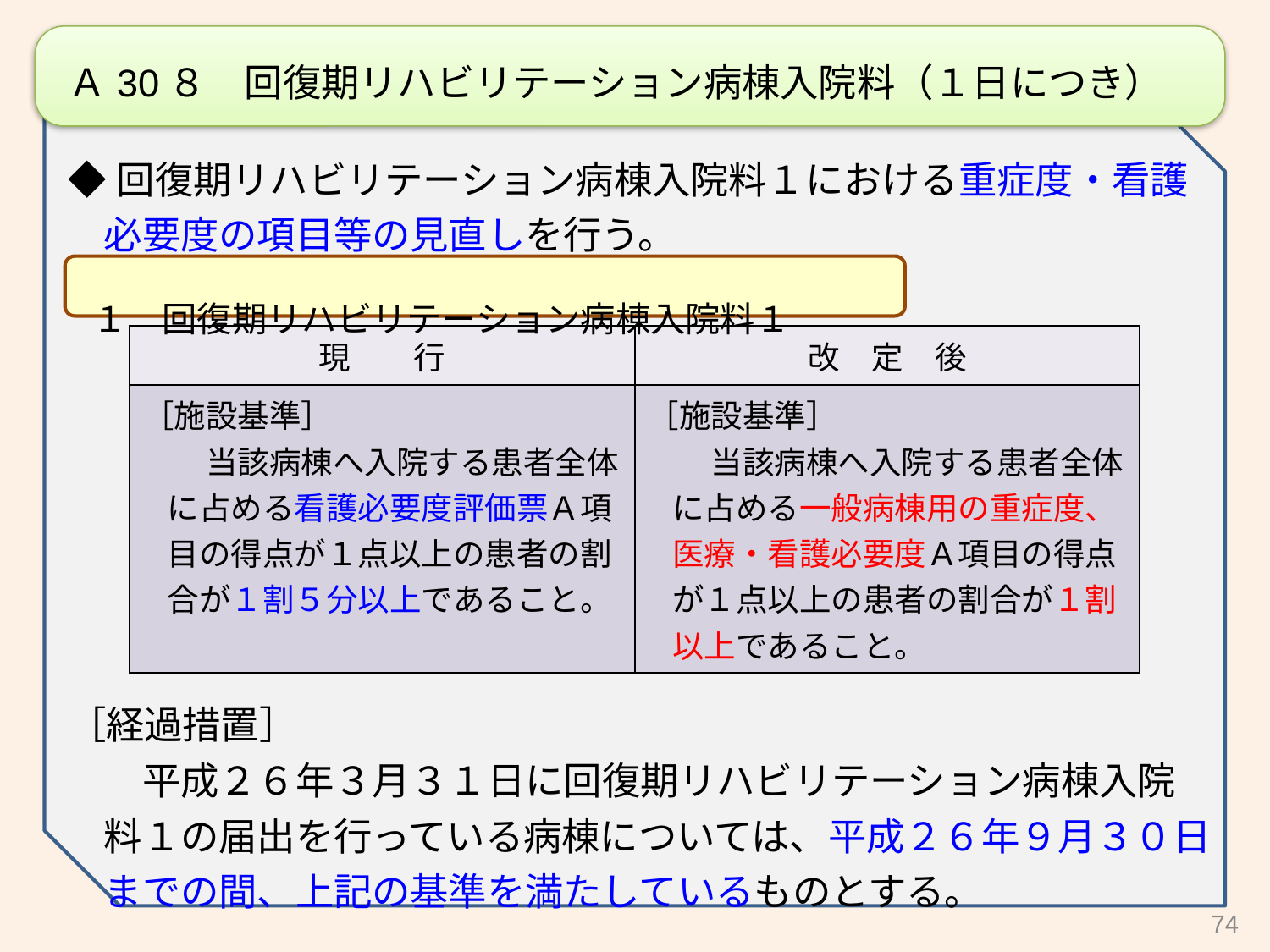

Ａ30８　回復期リハビリテーション病棟入院料（１日につき）
◆回復期リハビリテーション病棟入院料１における重症度・看護必要度の項目等の見直しを行う。
１　回復期リハビリテーション病棟入院料１

［経過措置］
　平成２６年３月３１日に回復期リハビリテーション病棟入院料１の届出を行っている病棟については、平成２６年９月３０日までの間、上記の基準を満たしているものとする。

| 現　　行 | 改　定　後 |
| --- | --- |
| ［施設基準］ 　　当該病棟へ入院する患者全体に占める看護必要度評価票Ａ項目の得点が１点以上の患者の割合が１割５分以上であること。 | ［施設基準］ 　　当該病棟へ入院する患者全体に占める一般病棟用の重症度、医療・看護必要度Ａ項目の得点が１点以上の患者の割合が１割以上であること。 |
74